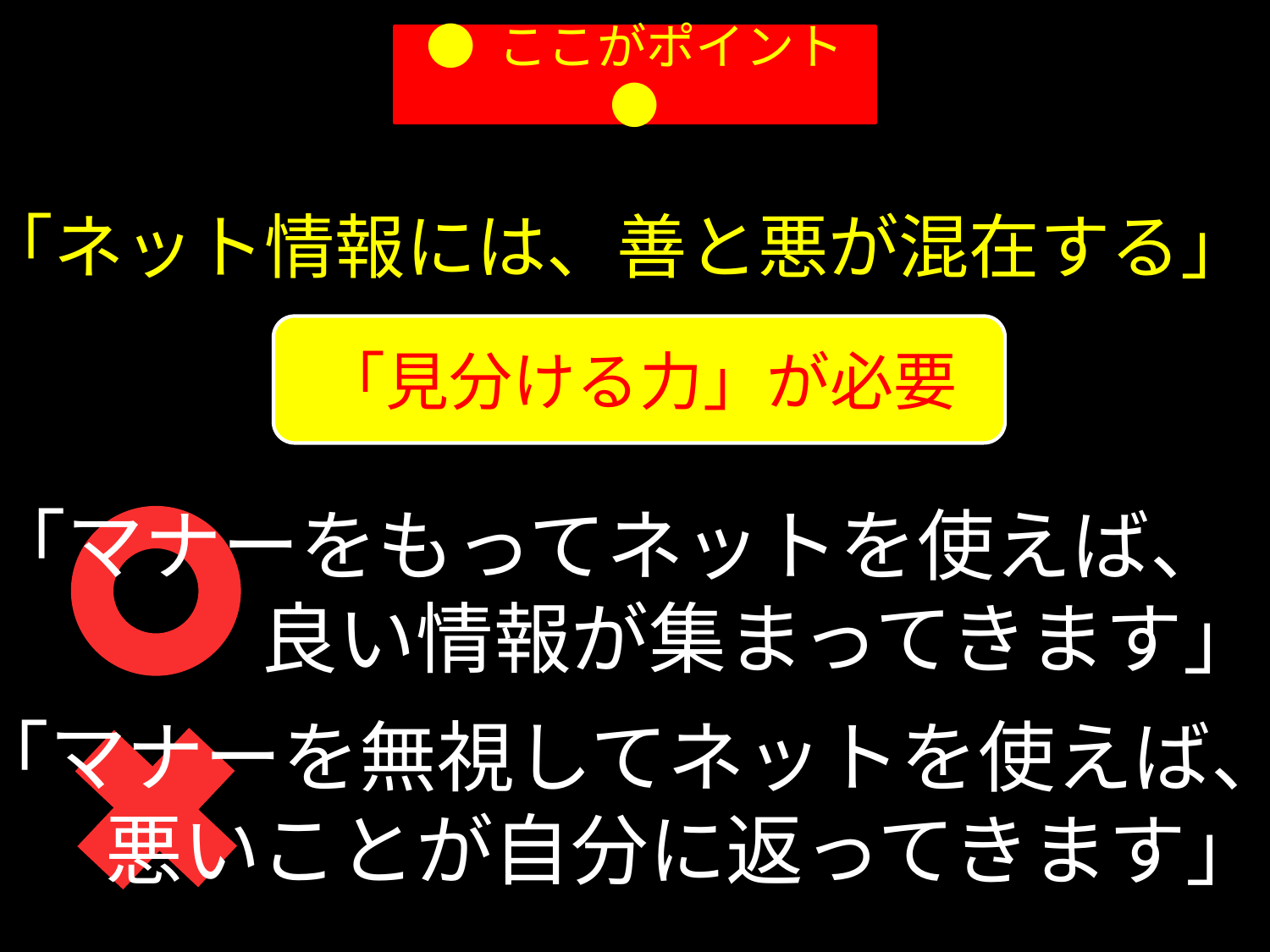

● ここがポイント ●
｢ネット情報には、善と悪が混在する」
「見分ける力」が必要
｢マナーをもってネットを使えば、
　　　良い情報が集まってきます」

｢マナーを無視してネットを使えば、
　 悪いことが自分に返ってきます」